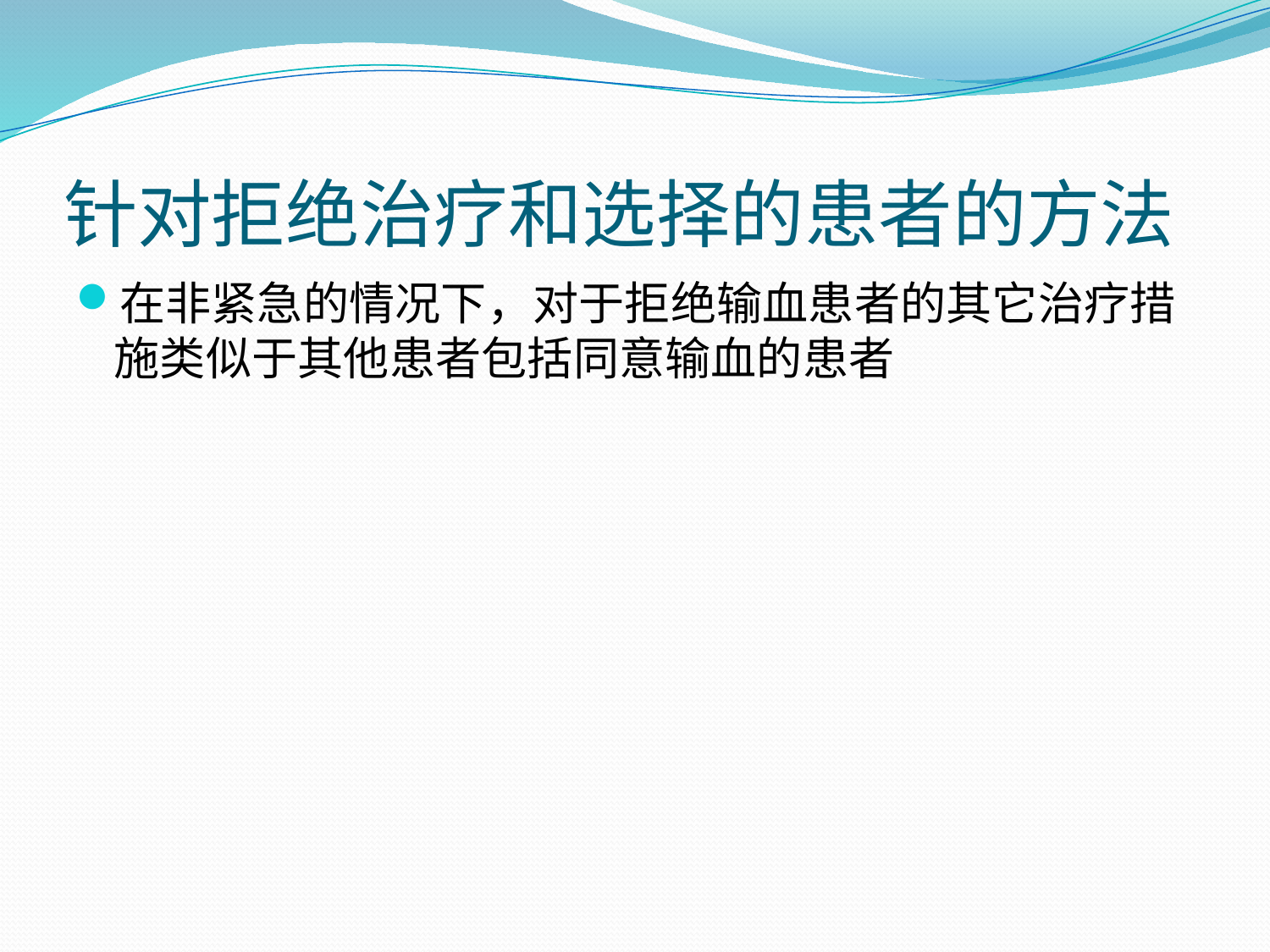

# 针对拒绝治疗和选择的患者的方法
在非紧急的情况下，对于拒绝输血患者的其它治疗措施类似于其他患者包括同意输血的患者